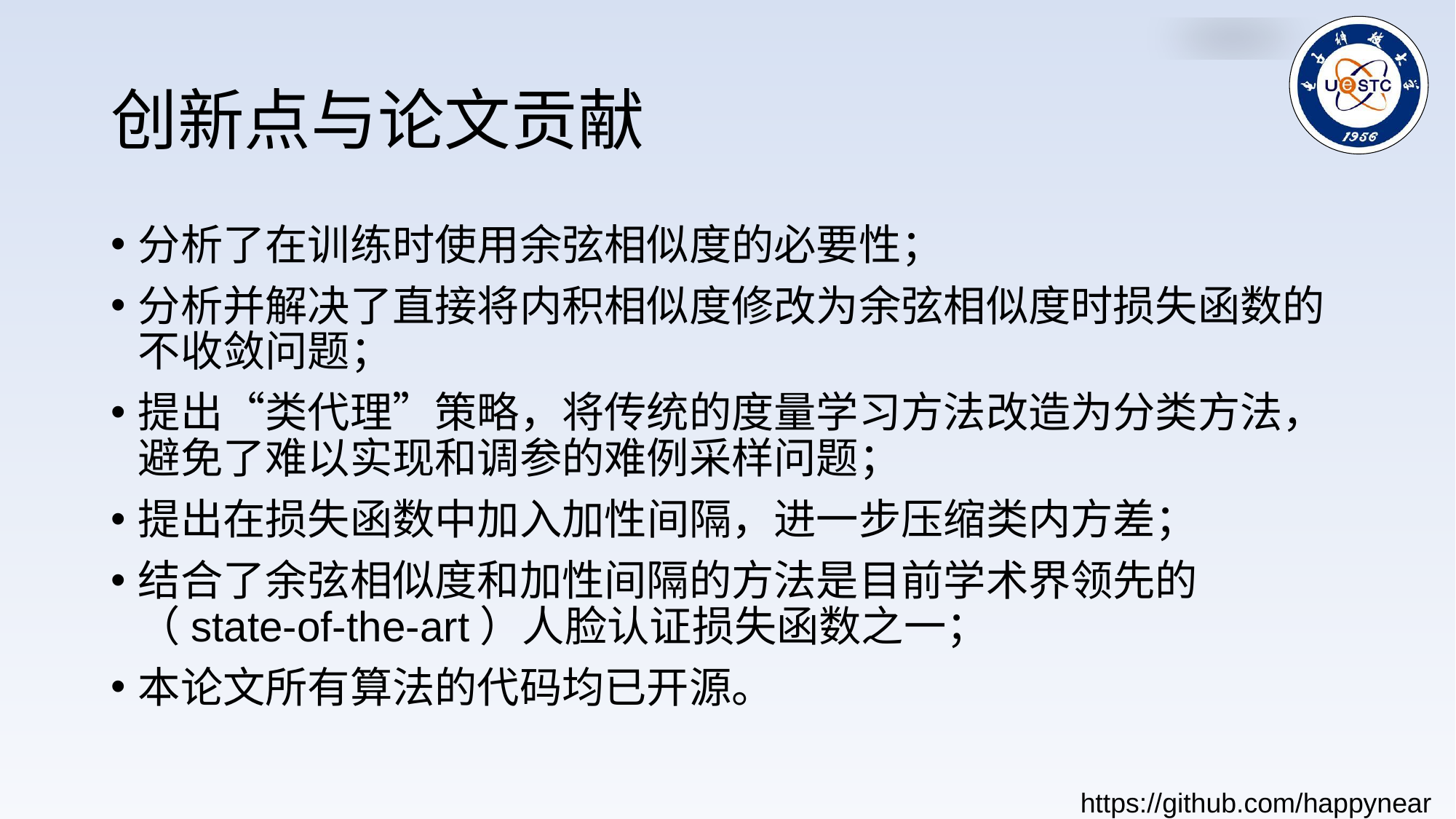

# 创新点与论文贡献
分析了在训练时使用余弦相似度的必要性；
分析并解决了直接将内积相似度修改为余弦相似度时损失函数的不收敛问题；
提出“类代理”策略，将传统的度量学习方法改造为分类方法，避免了难以实现和调参的难例采样问题；
提出在损失函数中加入加性间隔，进一步压缩类内方差；
结合了余弦相似度和加性间隔的方法是目前学术界领先的（state-of-the-art）人脸认证损失函数之一；
本论文所有算法的代码均已开源。
https://github.com/happynear